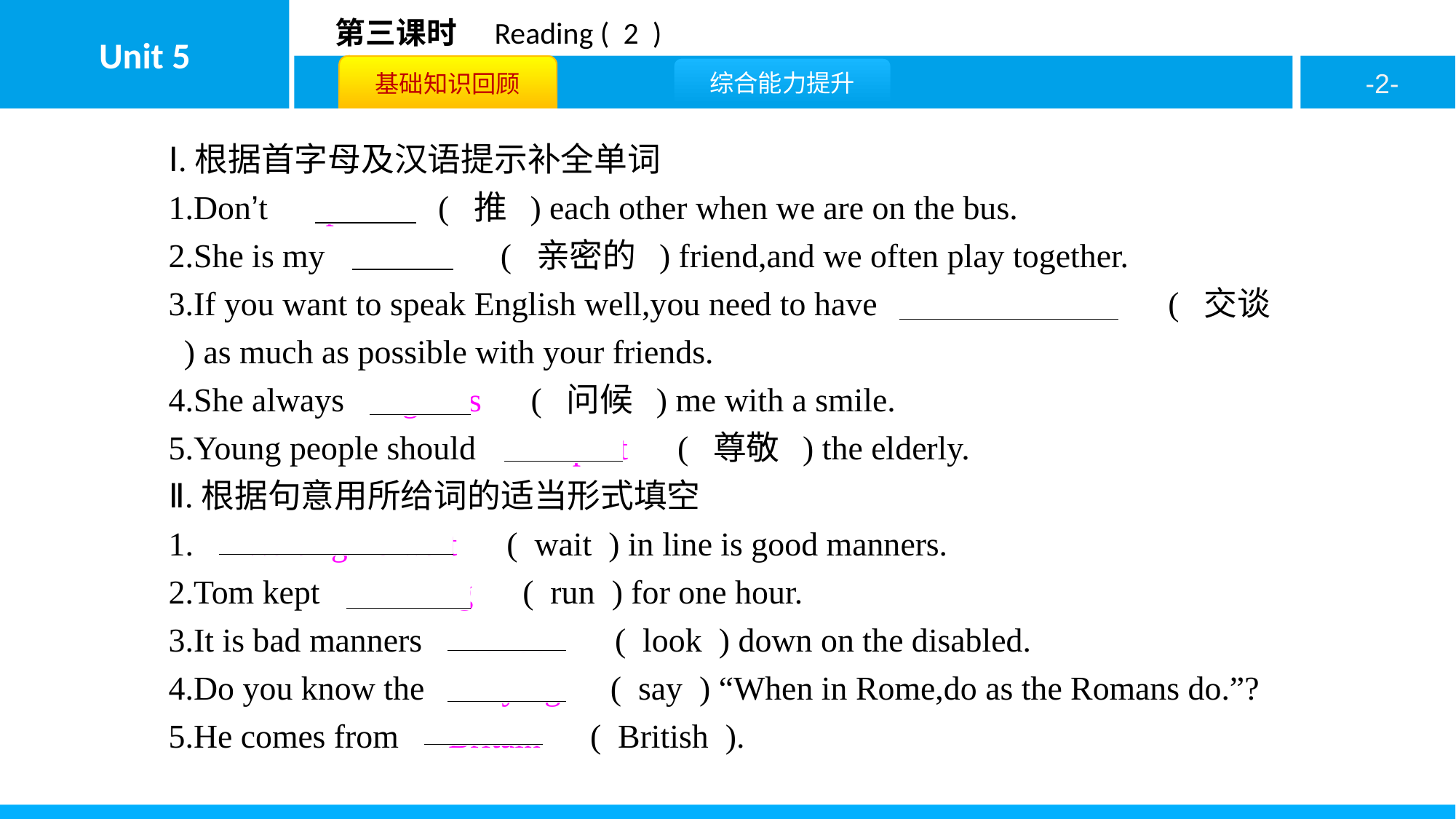

Ⅰ.根据首字母及汉语提示补全单词
1.Don’t 　push　(  推  ) each other when we are on the bus.
2.She is my 　close　(  亲密的  ) friend,and we often play together.
3.If you want to speak English well,you need to have 　conversations　(  交谈  ) as much as possible with your friends.
4.She always 　greets　(  问候  ) me with a smile.
5.Young people should 　respect　(  尊敬  ) the elderly.
Ⅱ.根据句意用所给词的适当形式填空
1.　Waiting/To wait　(  wait  ) in line is good manners.
2.Tom kept　running　(  run  ) for one hour.
3.It is bad manners　to look　(  look  ) down on the disabled.
4.Do you know the　saying　(  say  ) “When in Rome,do as the Romans do.”?
5.He comes from　Britain　(  British  ).